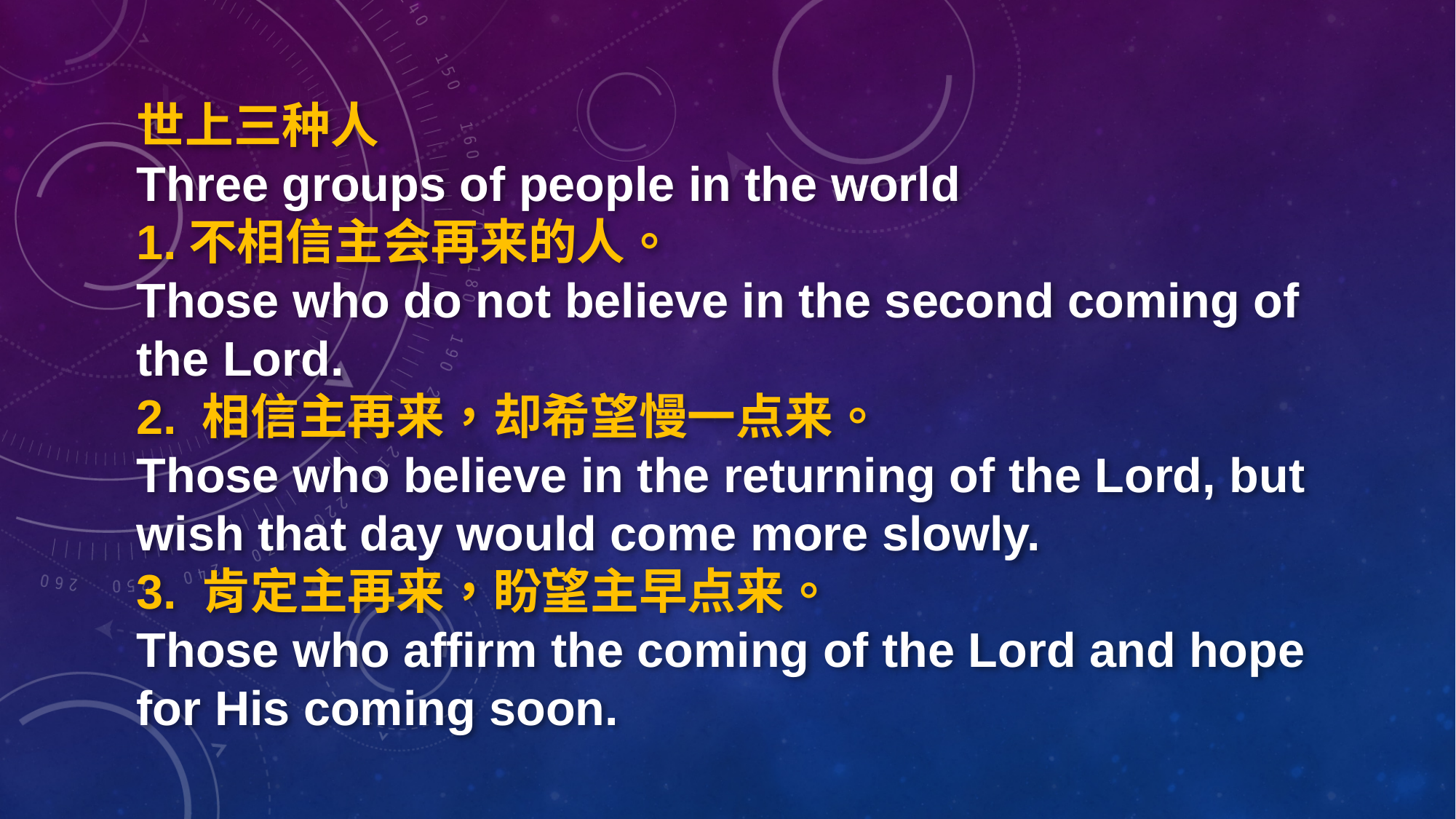

世上三种人
Three groups of people in the world
1.不相信主会再来的人。
Those who do not believe in the second coming of the Lord.
2. 相信主再来，却希望慢一点来。
Those who believe in the returning of the Lord, but wish that day would come more slowly.
3. 肯定主再来，盼望主早点来。
Those who affirm the coming of the Lord and hope for His coming soon.